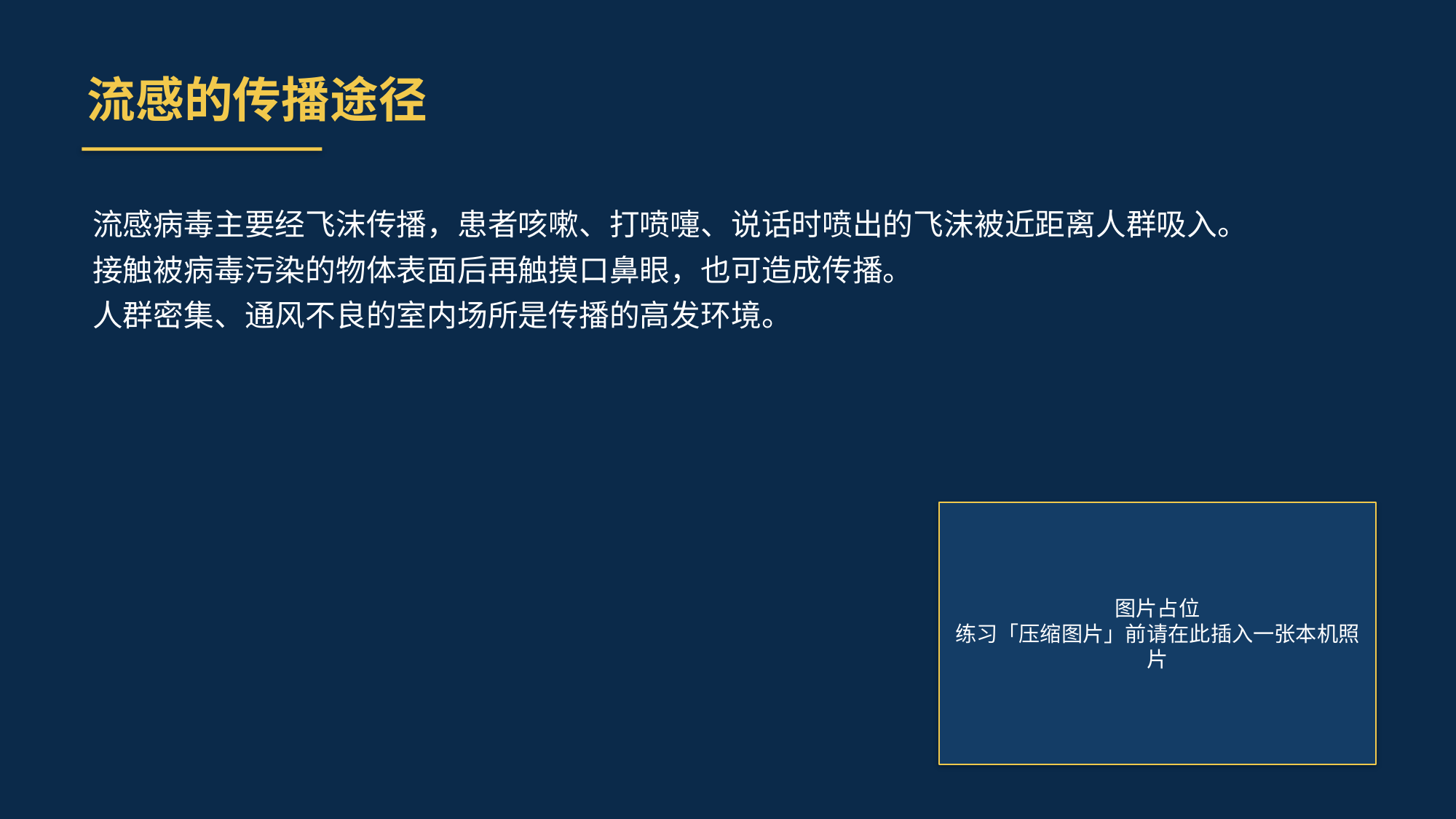

流感的传播途径

流感病毒主要经飞沫传播，患者咳嗽、打喷嚏、说话时喷出的飞沫被近距离人群吸入。
接触被病毒污染的物体表面后再触摸口鼻眼，也可造成传播。
人群密集、通风不良的室内场所是传播的高发环境。
图片占位
练习「压缩图片」前请在此插入一张本机照片